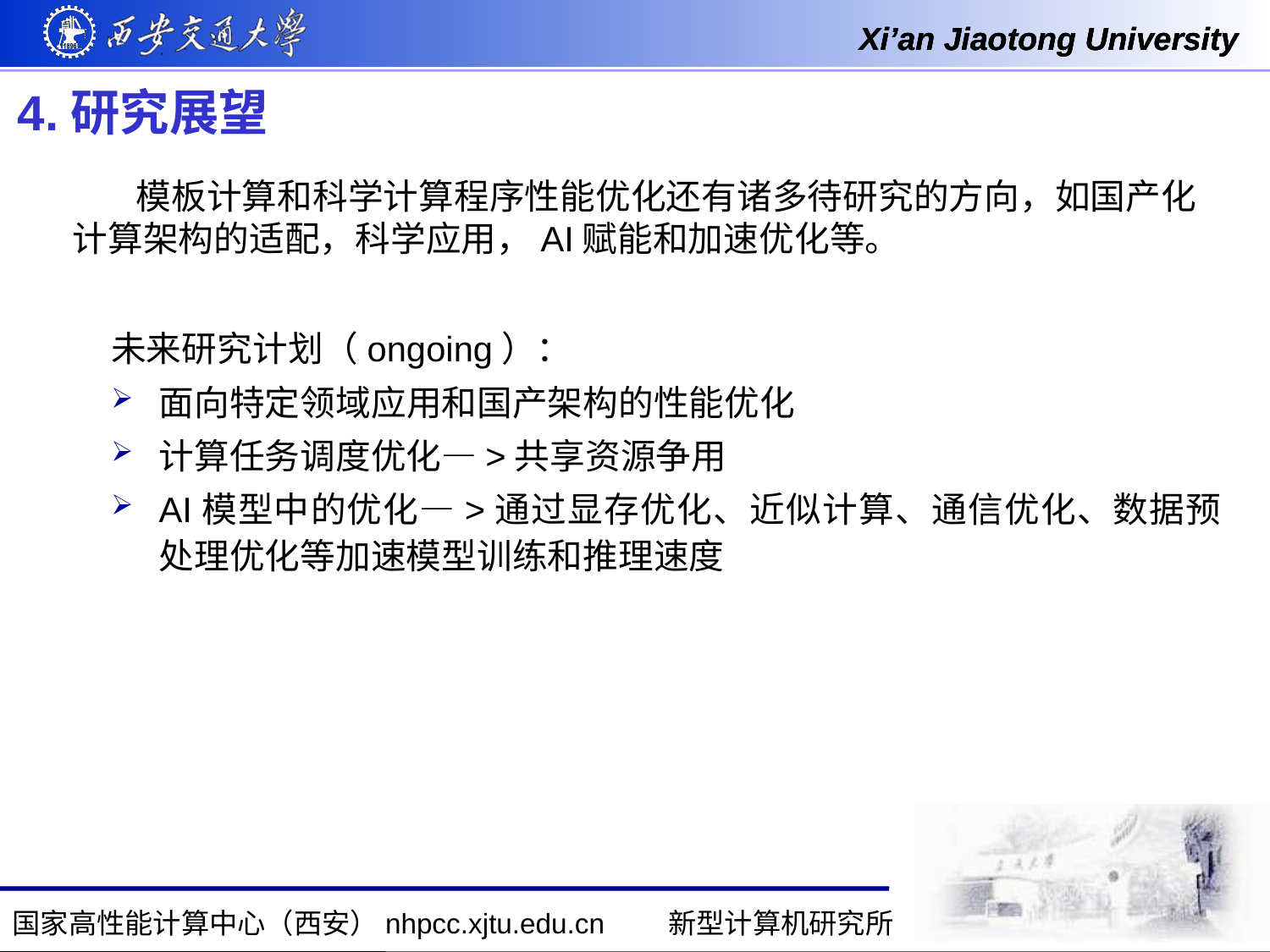

# 4.研究展望
模板计算和科学计算程序性能优化还有诸多待研究的方向，如国产化计算架构的适配，科学应用，AI赋能和加速优化等。

未来研究计划（ongoing）：
面向特定领域应用和国产架构的性能优化
计算任务调度优化—>共享资源争用
AI模型中的优化—>通过显存优化、近似计算、通信优化、数据预处理优化等加速模型训练和推理速度